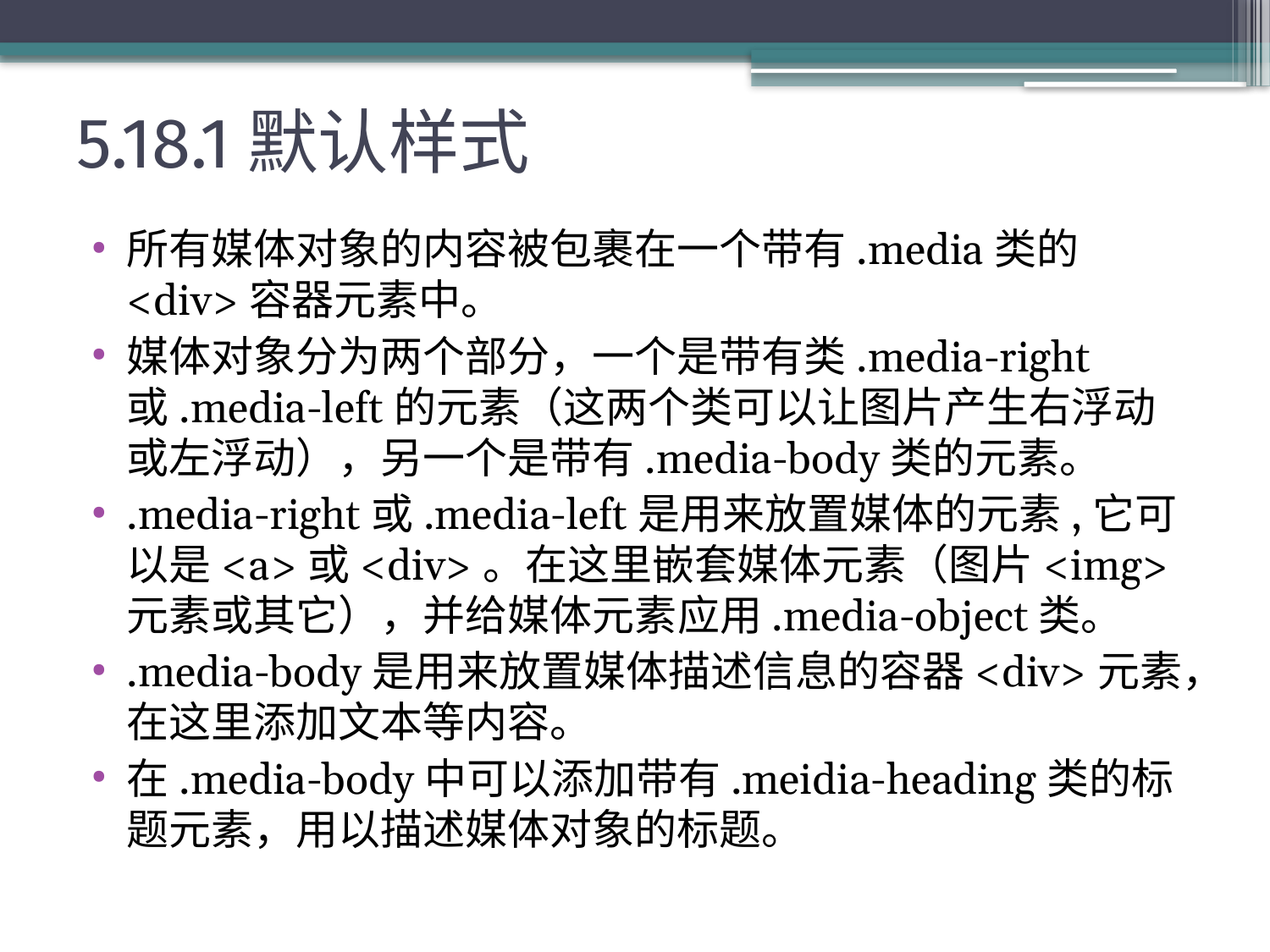

# 5.18.1默认样式
所有媒体对象的内容被包裹在一个带有.media类的<div>容器元素中。
媒体对象分为两个部分，一个是带有类.media-right或.media-left的元素（这两个类可以让图片产生右浮动或左浮动），另一个是带有.media-body类的元素。
.media-right或.media-left是用来放置媒体的元素,它可以是<a>或<div>。在这里嵌套媒体元素（图片<img>元素或其它），并给媒体元素应用.media-object类。
.media-body是用来放置媒体描述信息的容器<div>元素，在这里添加文本等内容。
在.media-body中可以添加带有.meidia-heading类的标题元素，用以描述媒体对象的标题。